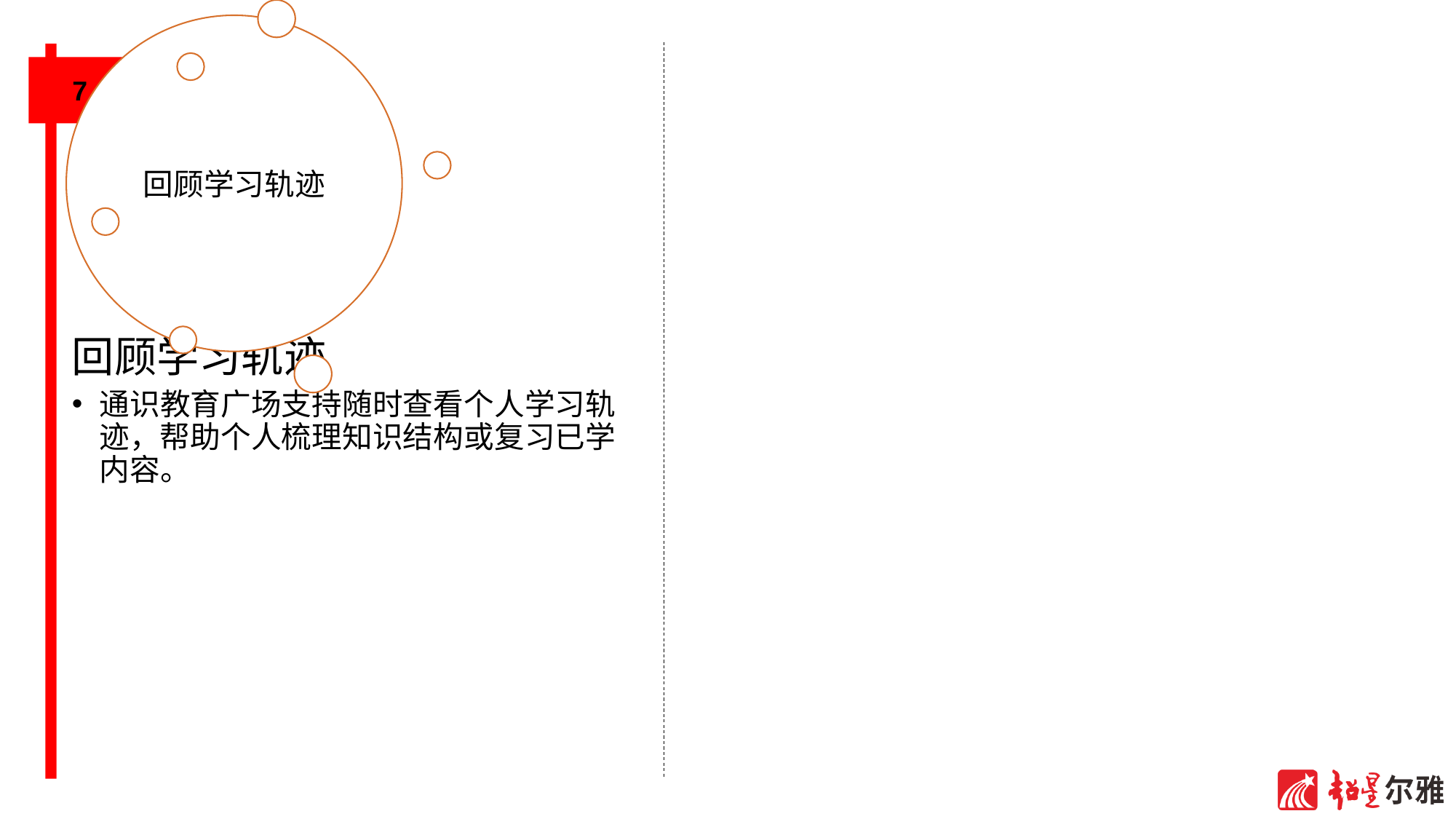

回顾学习轨迹
通识教育广场支持随时查看个人学习轨迹，帮助个人梳理知识结构或复习已学内容。
7
回顾学习轨迹